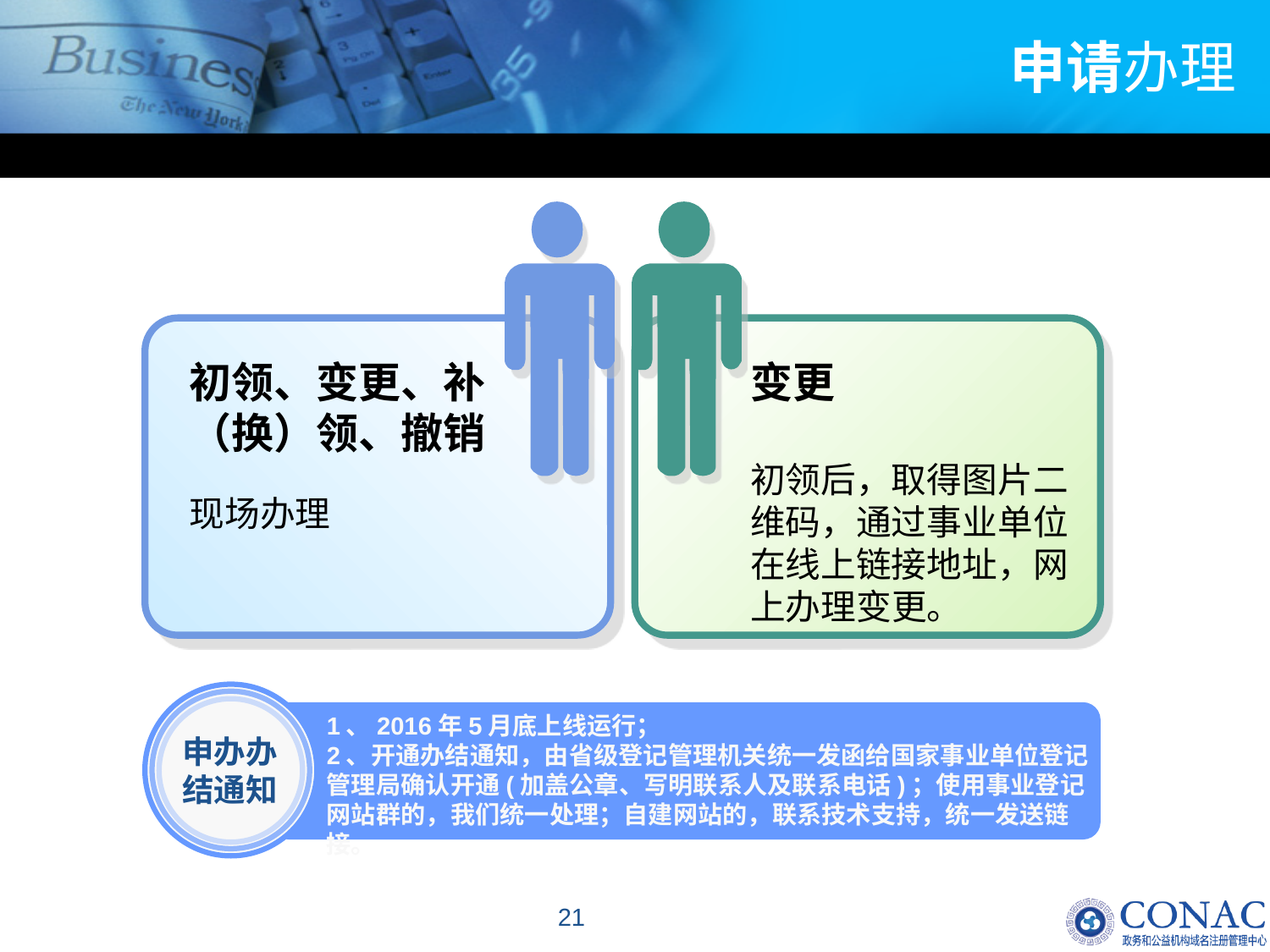

# 申请办理

变更

初领后，取得图片二维码，通过事业单位在线上链接地址，网上办理变更。
初领、变更、补（换）领、撤销

现场办理

1、2016年5月底上线运行；
2、开通办结通知，由省级登记管理机关统一发函给国家事业单位登记管理局确认开通(加盖公章、写明联系人及联系电话)；使用事业登记网站群的，我们统一处理；自建网站的，联系技术支持，统一发送链接。
申办办结通知
21